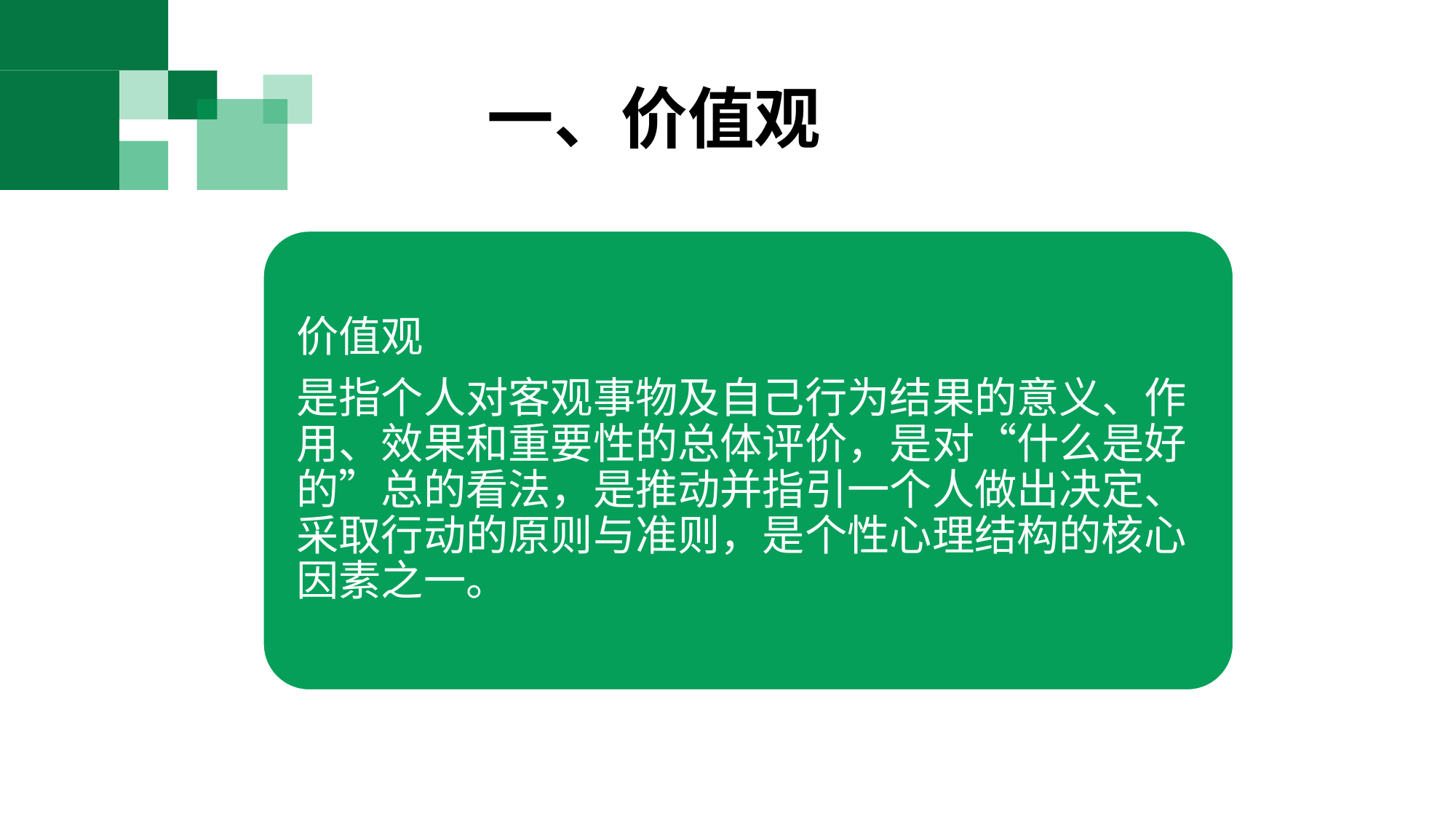

二、学业规划的特点是什么？
一、价值观
价值观
是指个人对客观事物及自己行为结果的意义、作用、效果和重要性的总体评价，是对“什么是好的”总的看法，是推动并指引一个人做出决定、采取行动的原则与准则，是个性心理结构的核心因素之一。